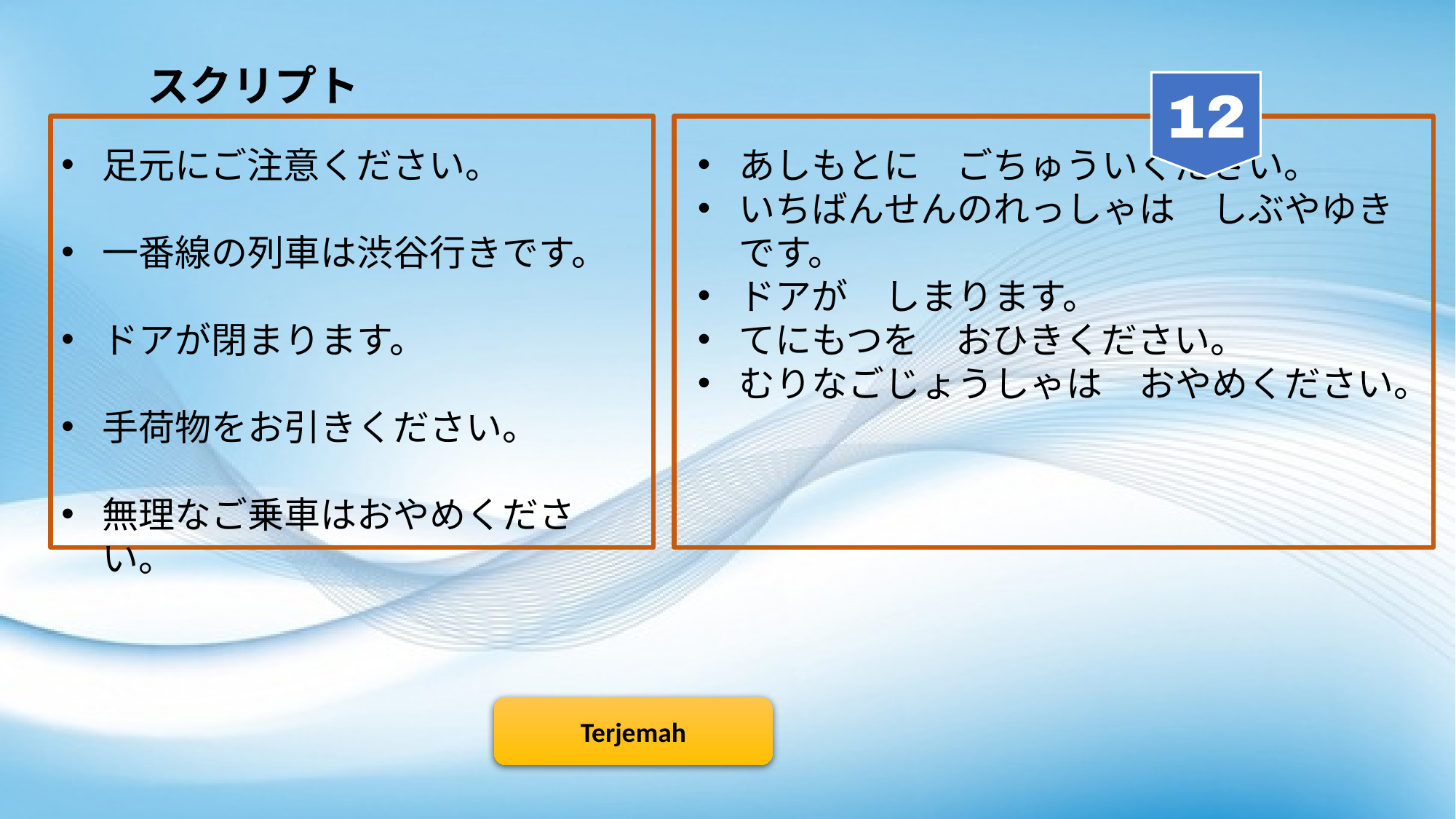

スクリプト
12

足元にご注意ください。
一番線の列車は渋谷行きです。
ドアが閉まります。
手荷物をお引きください。
無理なご乗車はおやめください。

あしもとに　ごちゅういください。
いちばんせんのれっしゃは　しぶやゆきです。
ドアが　しまります。
てにもつを　おひきください。
むりなごじょうしゃは　おやめください。

Terjemah